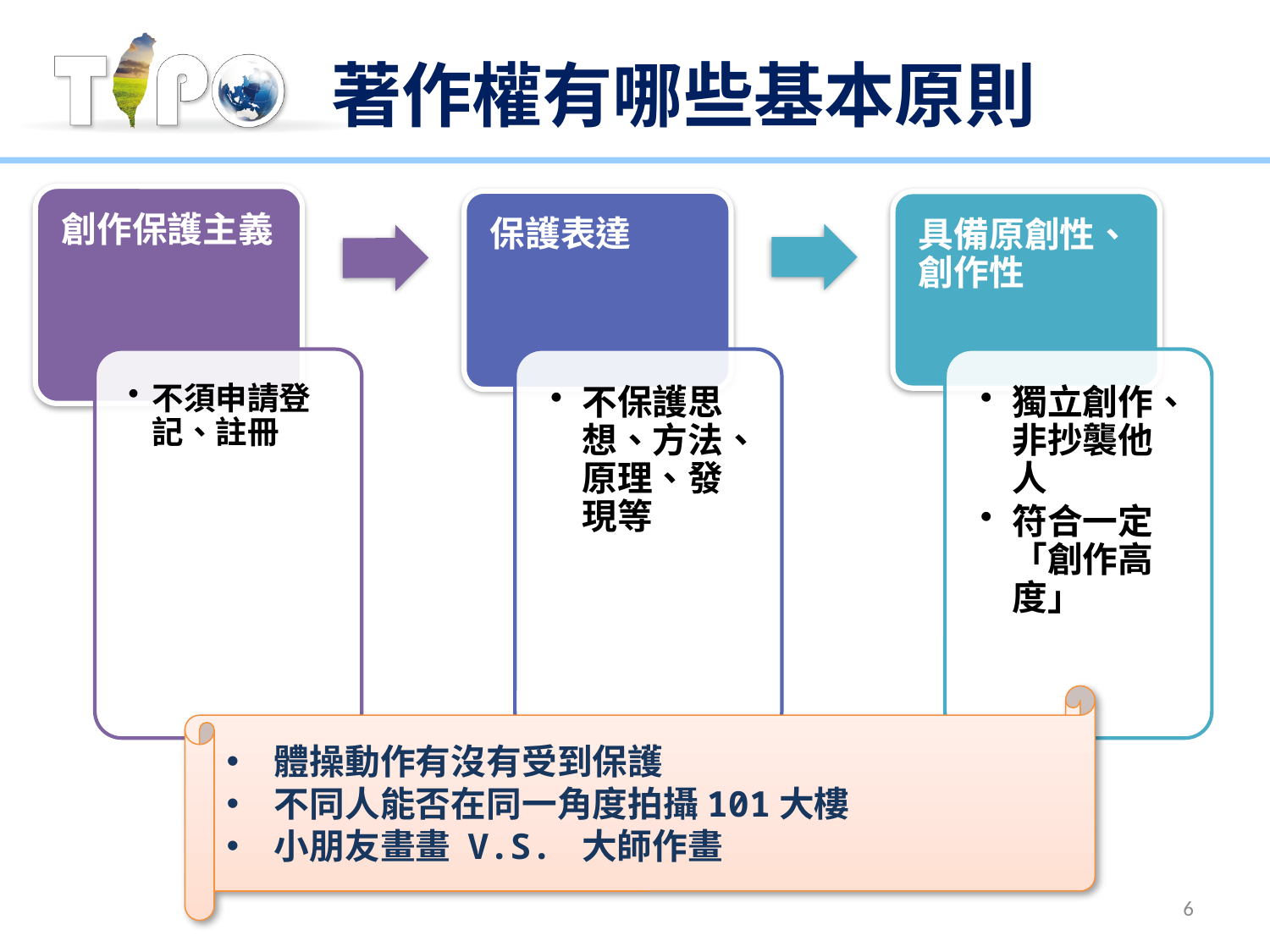

# 著作權有哪些基本原則
創作保護主義
不須申請登記、註冊

保護表達
不保護思想、方法、原理、發現等

具備原創性、創作性
獨立創作、非抄襲他人
符合一定「創作高度」
體操動作有沒有受到保護
不同人能否在同一角度拍攝101大樓
小朋友畫畫 V.S. 大師作畫
6